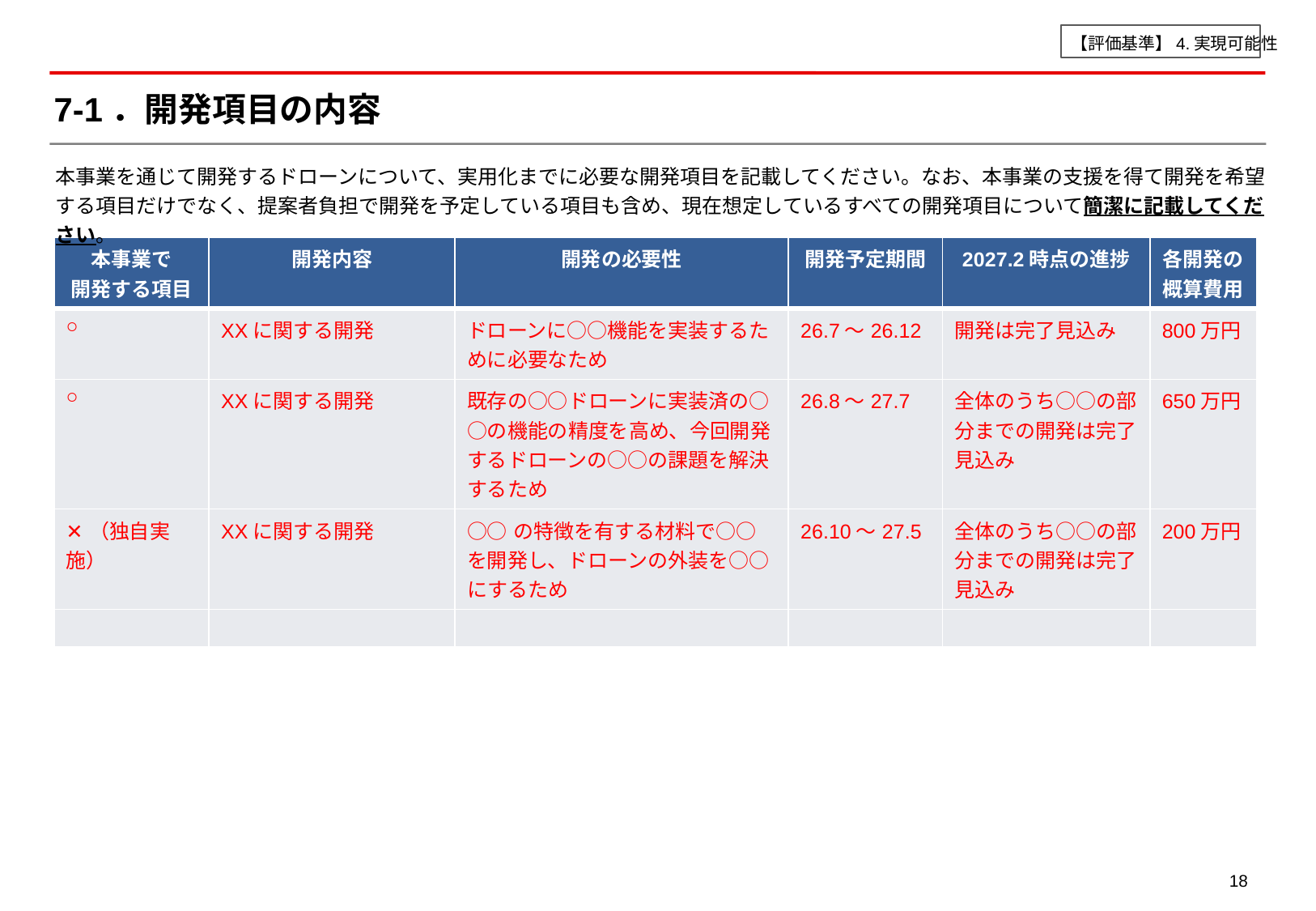

【評価基準】4.実現可能性
# 7-1．開発項目の内容
本事業を通じて開発するドローンについて、実用化までに必要な開発項目を記載してください。なお、本事業の支援を得て開発を希望する項目だけでなく、提案者負担で開発を予定している項目も含め、現在想定しているすべての開発項目について簡潔に記載してください。

| 本事業で 開発する項目 | 開発内容 | 開発の必要性 | 開発予定期間 | 2027.2時点の進捗 | 各開発の概算費用 |
| --- | --- | --- | --- | --- | --- |
| ○ | XXに関する開発 | ドローンに○○機能を実装するために必要なため | 26.7～26.12 | 開発は完了見込み | 800万円 |
| ○ | XXに関する開発 | 既存の○○ドローンに実装済の○○の機能の精度を高め、今回開発するドローンの○○の課題を解決するため | 26.8～27.7 | 全体のうち○○の部分までの開発は完了見込み | 650万円 |
| ✕（独自実施） | XXに関する開発 | ○○の特徴を有する材料で○○を開発し、ドローンの外装を○○にするため | 26.10～27.5 | 全体のうち○○の部分までの開発は完了見込み | 200万円 |
|  |  |  |  |  |  |